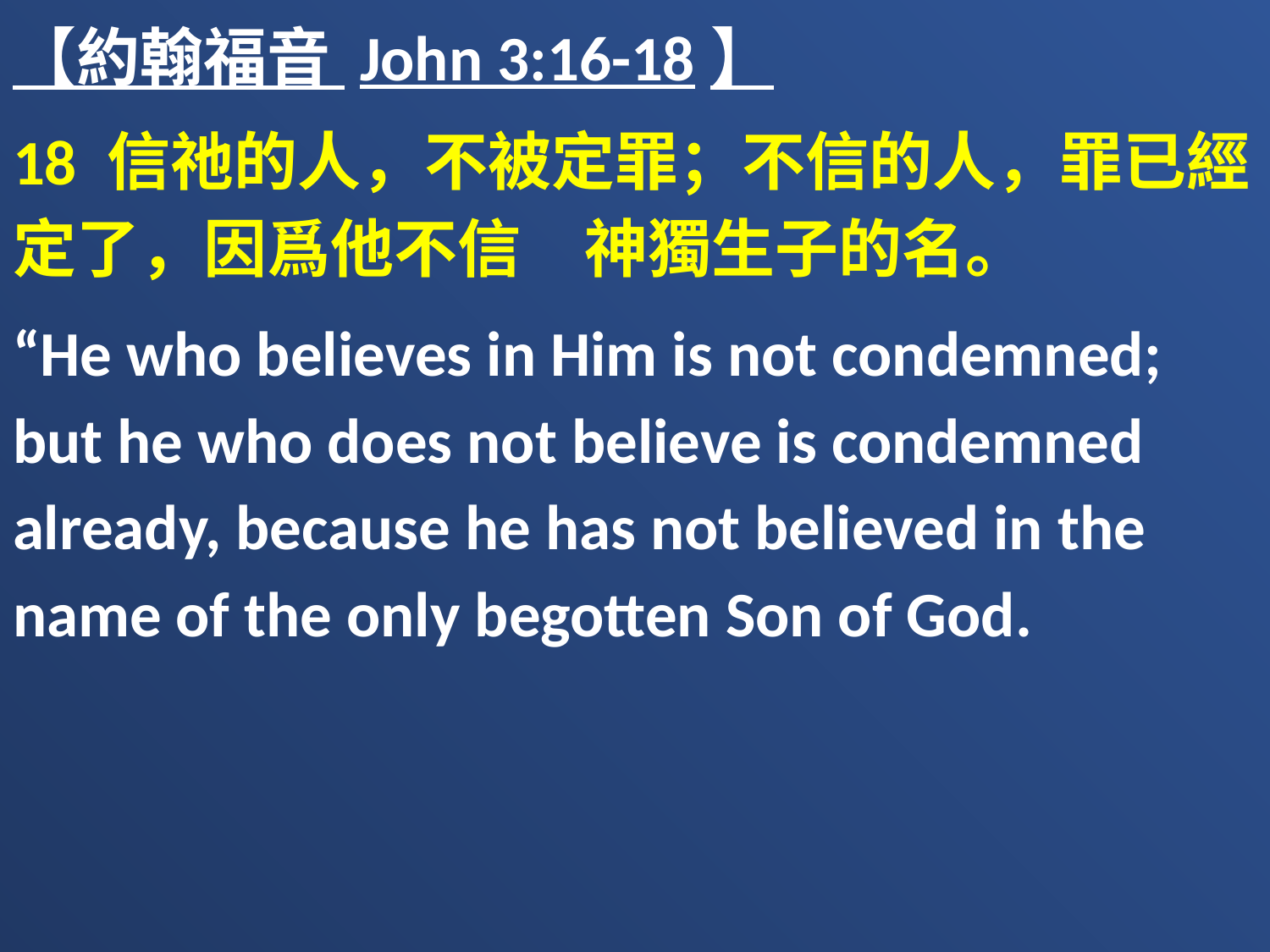

【約翰福音 John 3:16-18】
18 信祂的人，不被定罪；不信的人，罪已經定了，因爲他不信　神獨生子的名。
“He who believes in Him is not condemned; but he who does not believe is condemned already, because he has not believed in the name of the only begotten Son of God.